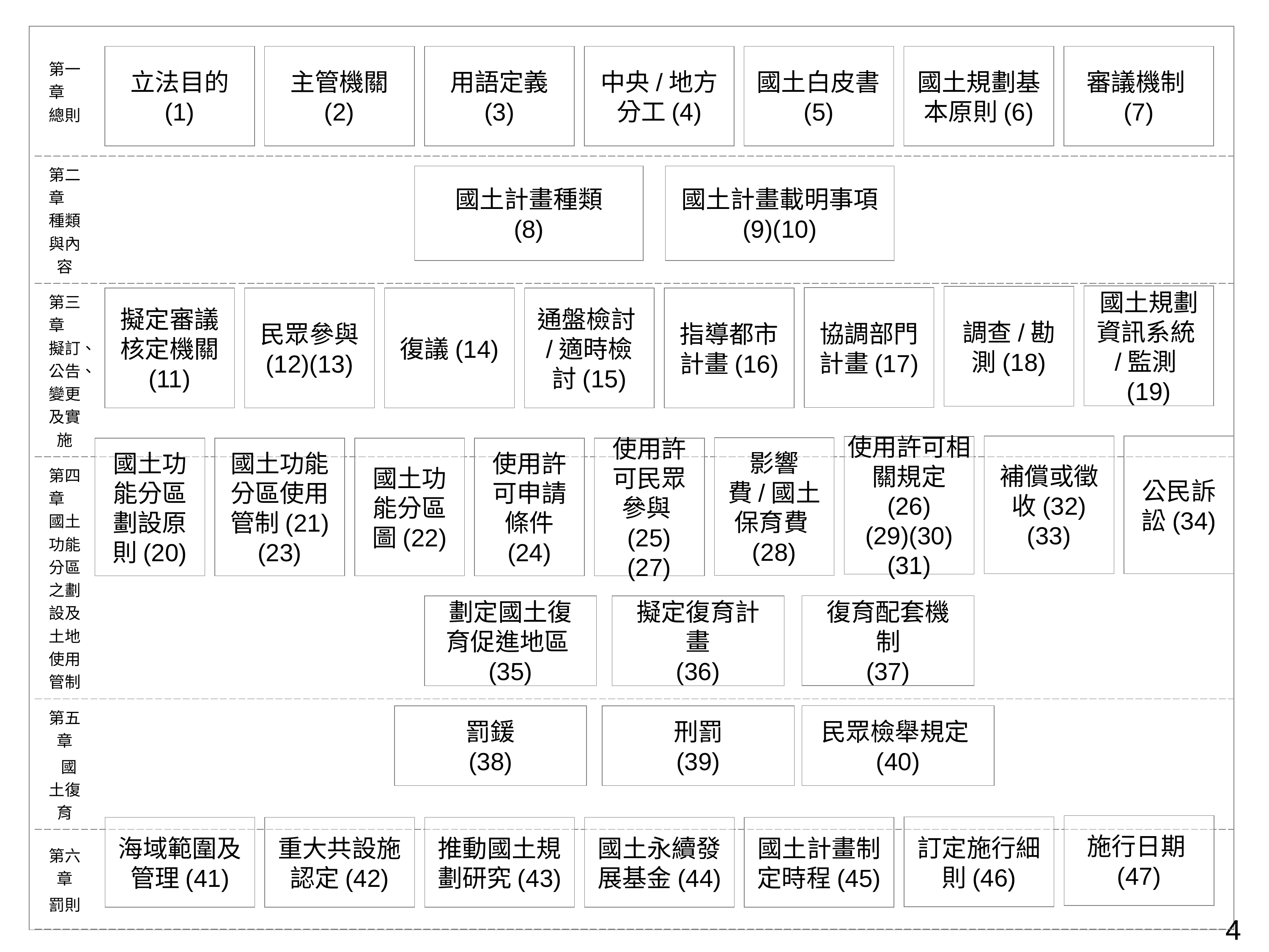

| 第一章　總則 |  |
| --- | --- |
| 第二章　種類與內容 |  |
| 第三章　擬訂、公告、變更及實施 |  |
| 第四章　國土功能分區之劃設及土地使用管制 |  |
| 第五章 國土復育 |  |
| 第六章 罰則 |  |
| 第七章　附則 |  |
立法目的
(1)
主管機關
(2)
用語定義
(3)
中央/地方分工(4)
國土白皮書(5)
國土規劃基本原則(6)
審議機制(7)
國土計畫種類
(8)
國土計畫載明事項
(9)(10)
國土規劃資訊系統/監測(19)
調查/勘測(18)
協調部門計畫(17)
擬定審議核定機關
(11)
民眾參與 (12)(13)
復議(14)
通盤檢討/適時檢討(15)
指導都市計畫(16)
補償或徵收(32)(33)
公民訴訟(34)
使用許可相關規定
(26)
(29)(30)(31)
影響費/國土保育費(28)
國土功能分區劃設原則(20)
國土功能分區使用管制(21)(23)
國土功能分區圖(22)
使用許可申請條件 (24)
使用許可民眾參與(25)(27)
復育配套機制
(37)
劃定國土復
育促進地區(35)
擬定復育計畫
(36)
民眾檢舉規定(40)
罰鍰
(38)
刑罰
(39)
施行日期(47)
訂定施行細則(46)
海域範圍及管理(41)
重大共設施認定(42)
推動國土規劃研究(43)
國土永續發展基金(44)
國土計畫制定時程(45)
4
4